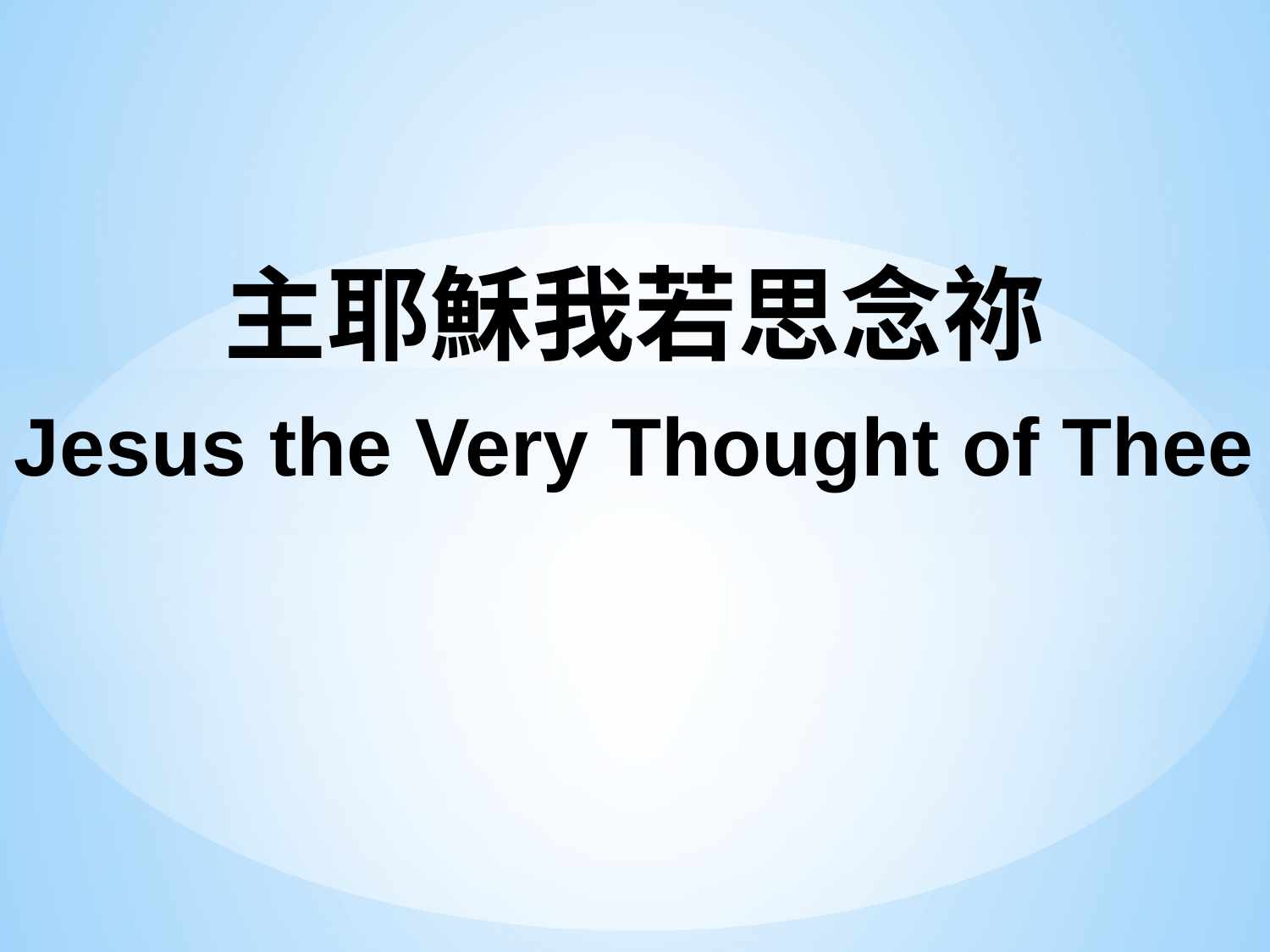

主耶穌我若思念祢
Jesus the Very Thought of Thee